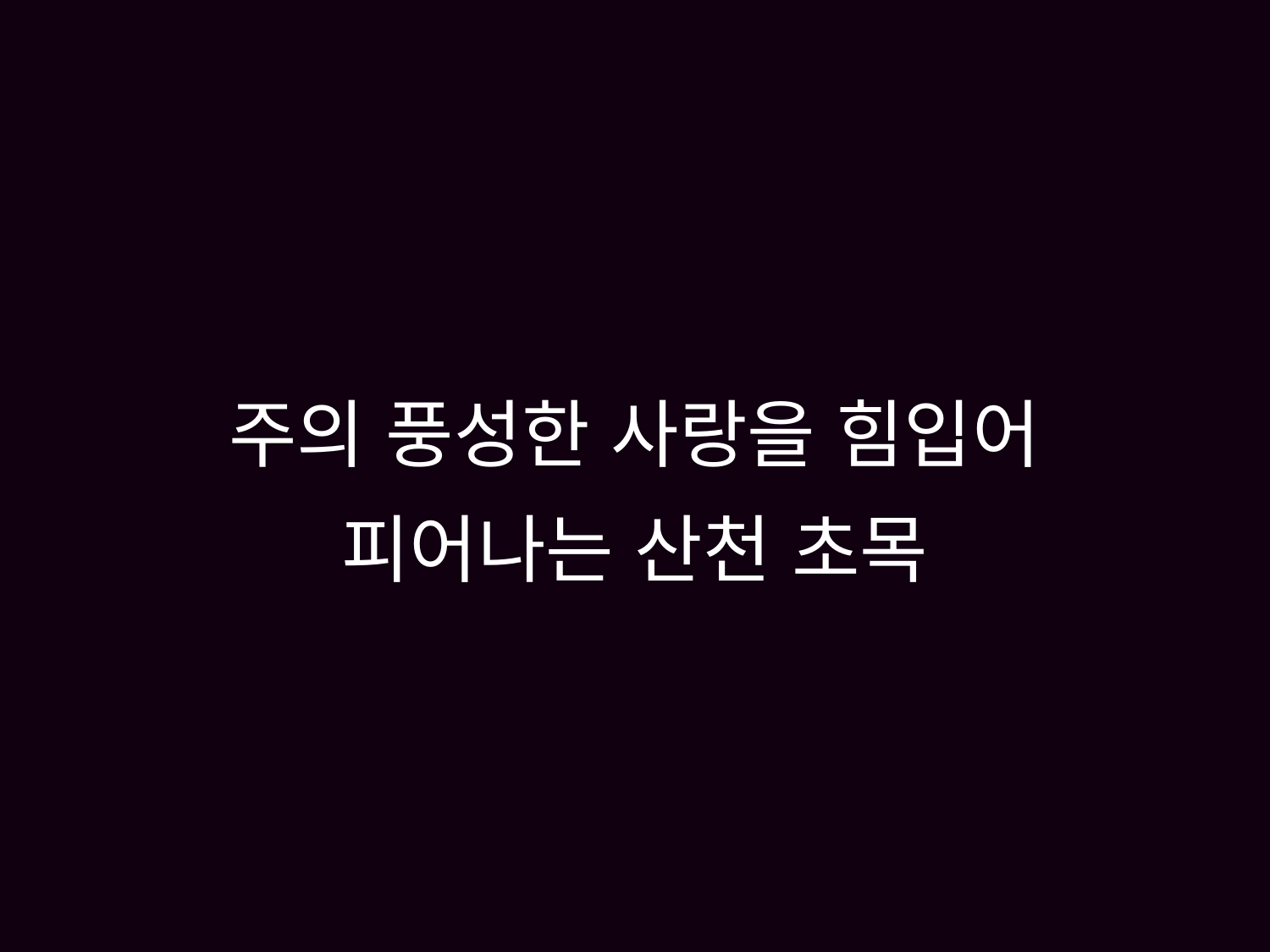

# 주의 풍성한 사랑을 힘입어 피어나는 산천 초목